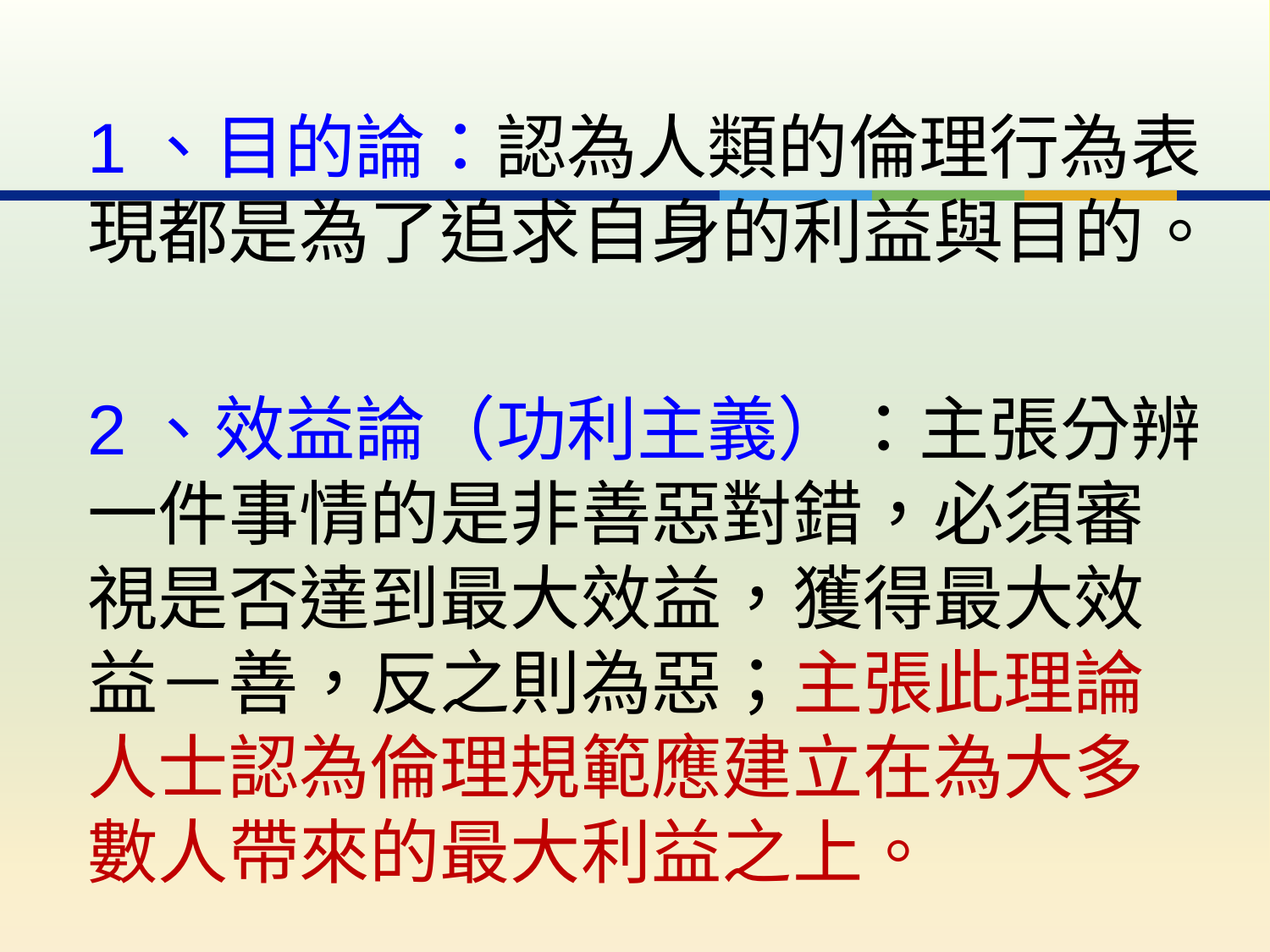

1、目的論：認為人類的倫理行為表現都是為了追求自身的利益與目的。

2、效益論（功利主義）：主張分辨一件事情的是非善惡對錯，必須審視是否達到最大效益，獲得最大效益－善，反之則為惡；主張此理論人士認為倫理規範應建立在為大多數人帶來的最大利益之上。